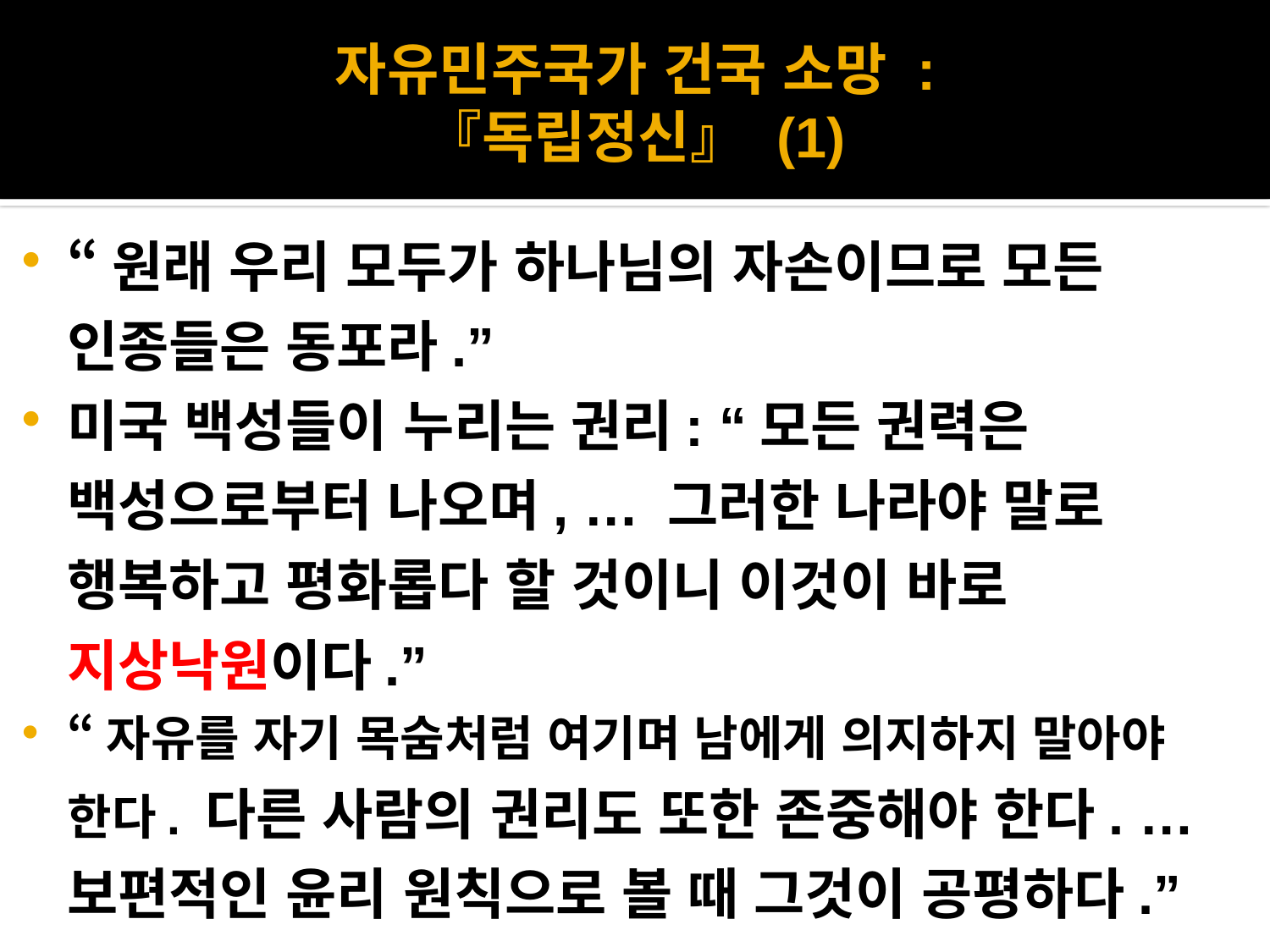

# 자유민주국가 건국 소망 : 『독립정신』 (1)
“원래 우리 모두가 하나님의 자손이므로 모든 인종들은 동포라.”
미국 백성들이 누리는 권리: “모든 권력은 백성으로부터 나오며, … 그러한 나라야 말로 행복하고 평화롭다 할 것이니 이것이 바로 지상낙원이다.”
“자유를 자기 목숨처럼 여기며 남에게 의지하지 말아야 한다. 다른 사람의 권리도 또한 존중해야 한다. … 보편적인 윤리 원칙으로 볼 때 그것이 공평하다.”